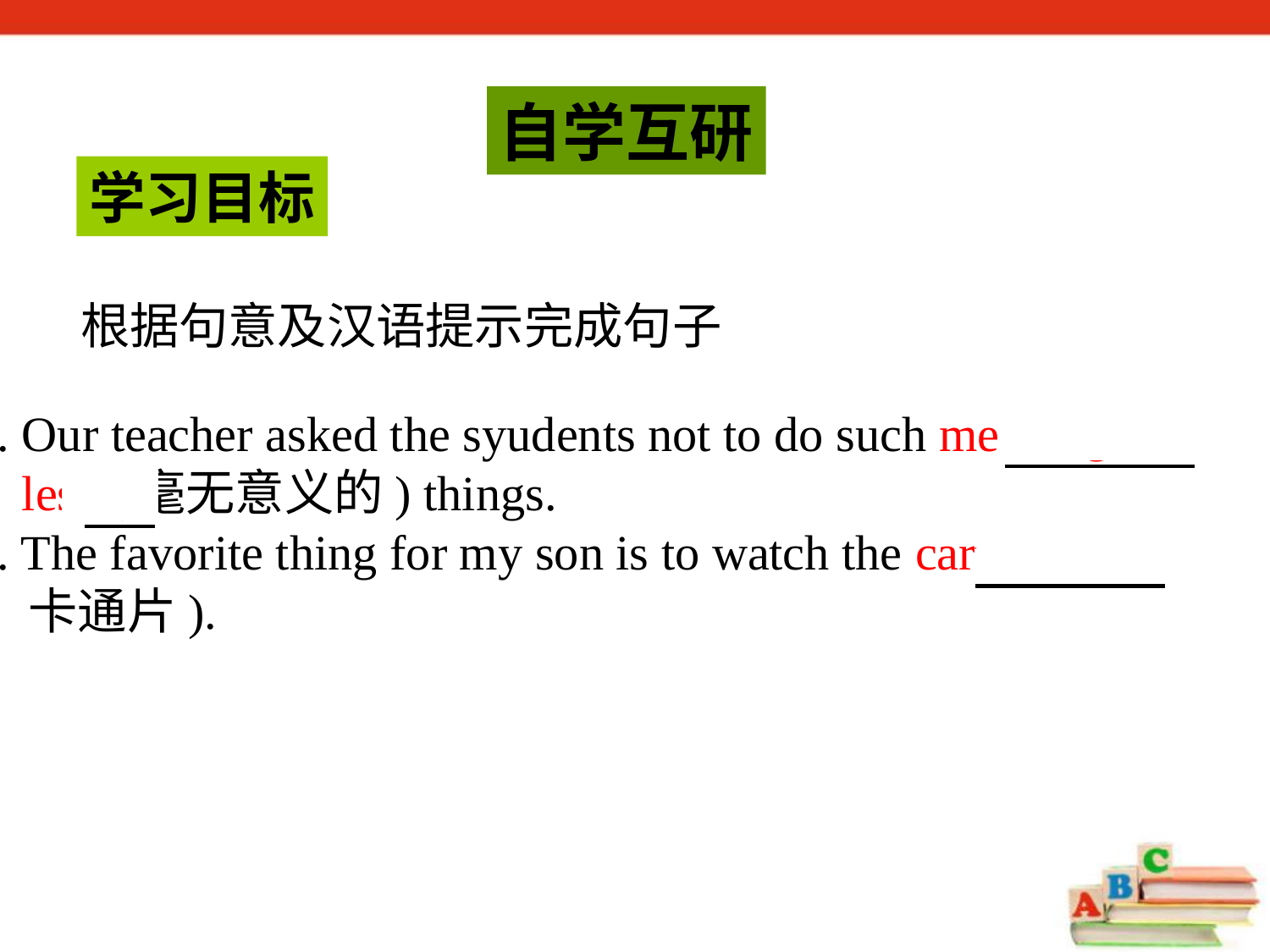

自学互研
学习目标
根据句意及汉语提示完成句子

1. Our teacher asked the syudents not to do such meaning-
    less (毫无意义的) things.
2. The favorite thing for my son is to watch the cartoons (
    卡通片).